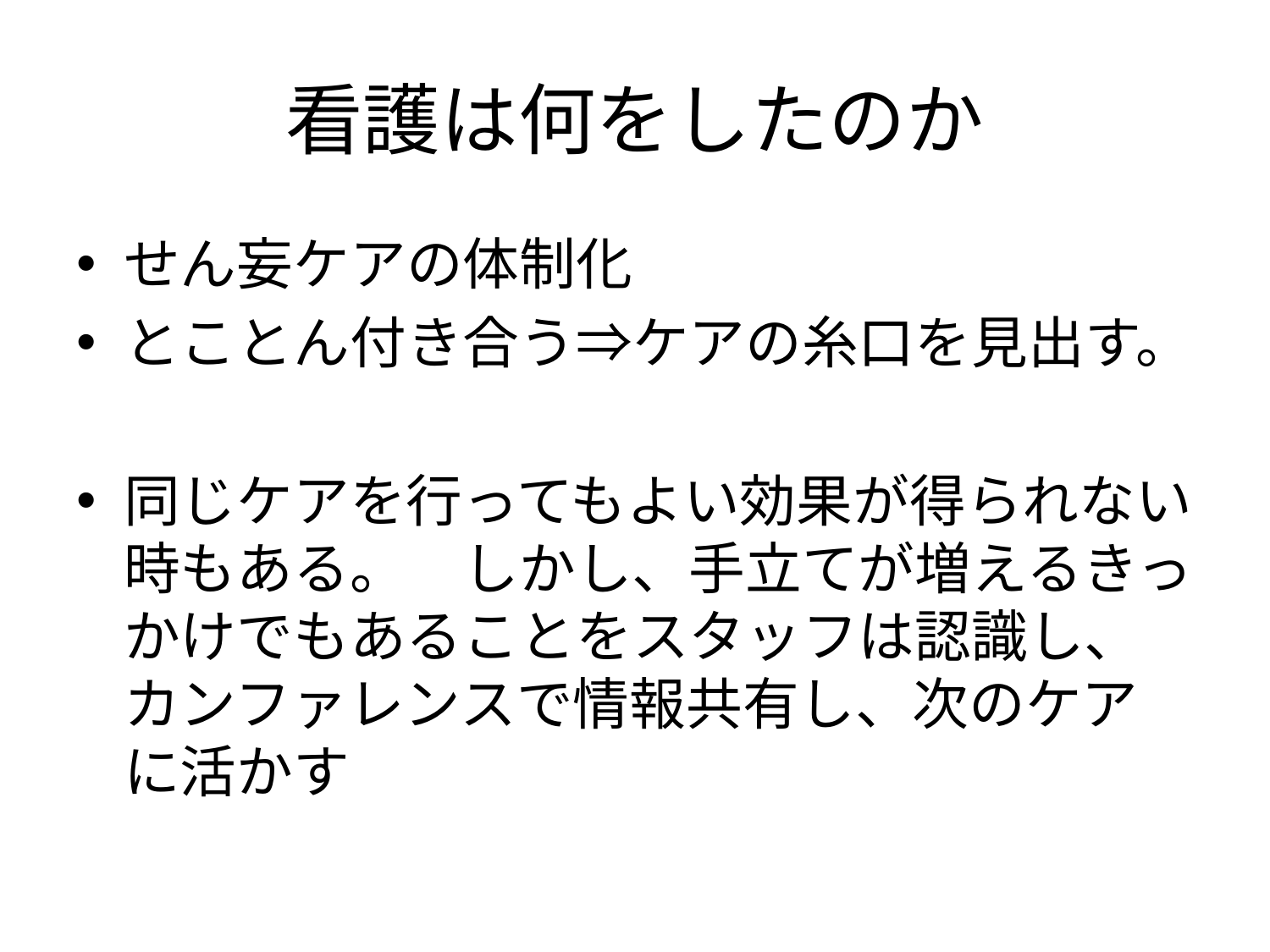

# 看護は何をしたのか
せん妄ケアの体制化
とことん付き合う⇒ケアの糸口を見出す。

同じケアを行ってもよい効果が得られない時もある。　しかし、手立てが増えるきっかけでもあることをスタッフは認識し、カンファレンスで情報共有し、次のケアに活かす